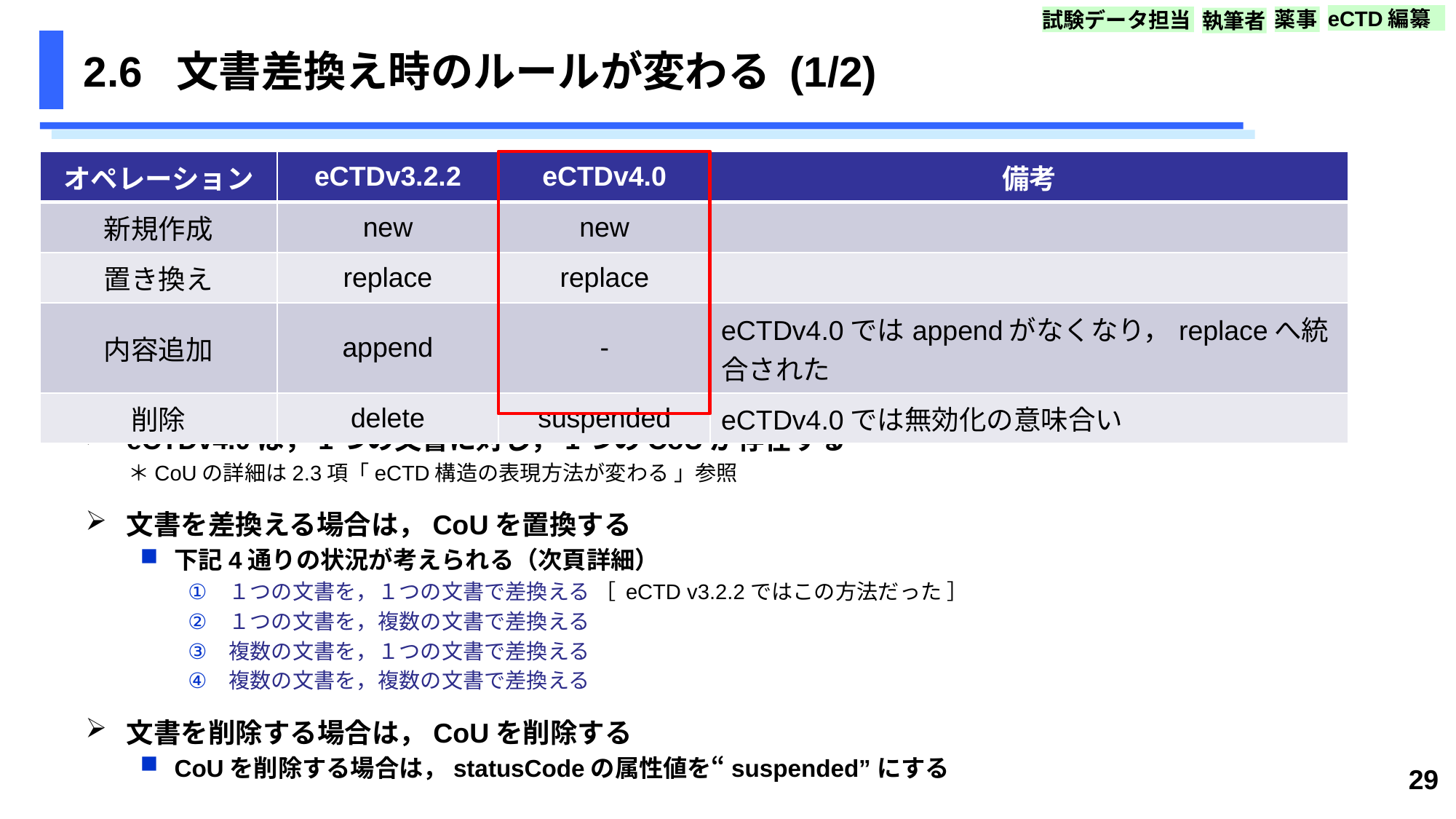

eCTD編纂
薬事
試験データ担当
執筆者
# 2.6  文書差換え時のルールが変わる (1/2)
| オペレーション | eCTDv3.2.2 | eCTDv4.0 | 備考 |
| --- | --- | --- | --- |
| 新規作成 | new | new |  |
| 置き換え | replace | replace |  |
| 内容追加 | append | - | eCTDv4.0ではappendがなくなり，replaceへ統合された |
| 削除 | delete | suspended | eCTDv4.0では無効化の意味合い |

eCTDv4.0は，1つの文書に対し，1つのCoUが存在する
＊CoUの詳細は2.3項「eCTD構造の表現方法が変わる 」参照

文書を差換える場合は，CoUを置換する
下記4通りの状況が考えられる（次頁詳細）
１つの文書を，１つの文書で差換える ［ eCTD v3.2.2ではこの方法だった ］
１つの文書を，複数の文書で差換える
複数の文書を，１つの文書で差換える
複数の文書を，複数の文書で差換える

文書を削除する場合は，CoUを削除する
CoUを削除する場合は，statusCodeの属性値を“suspended”にする

29